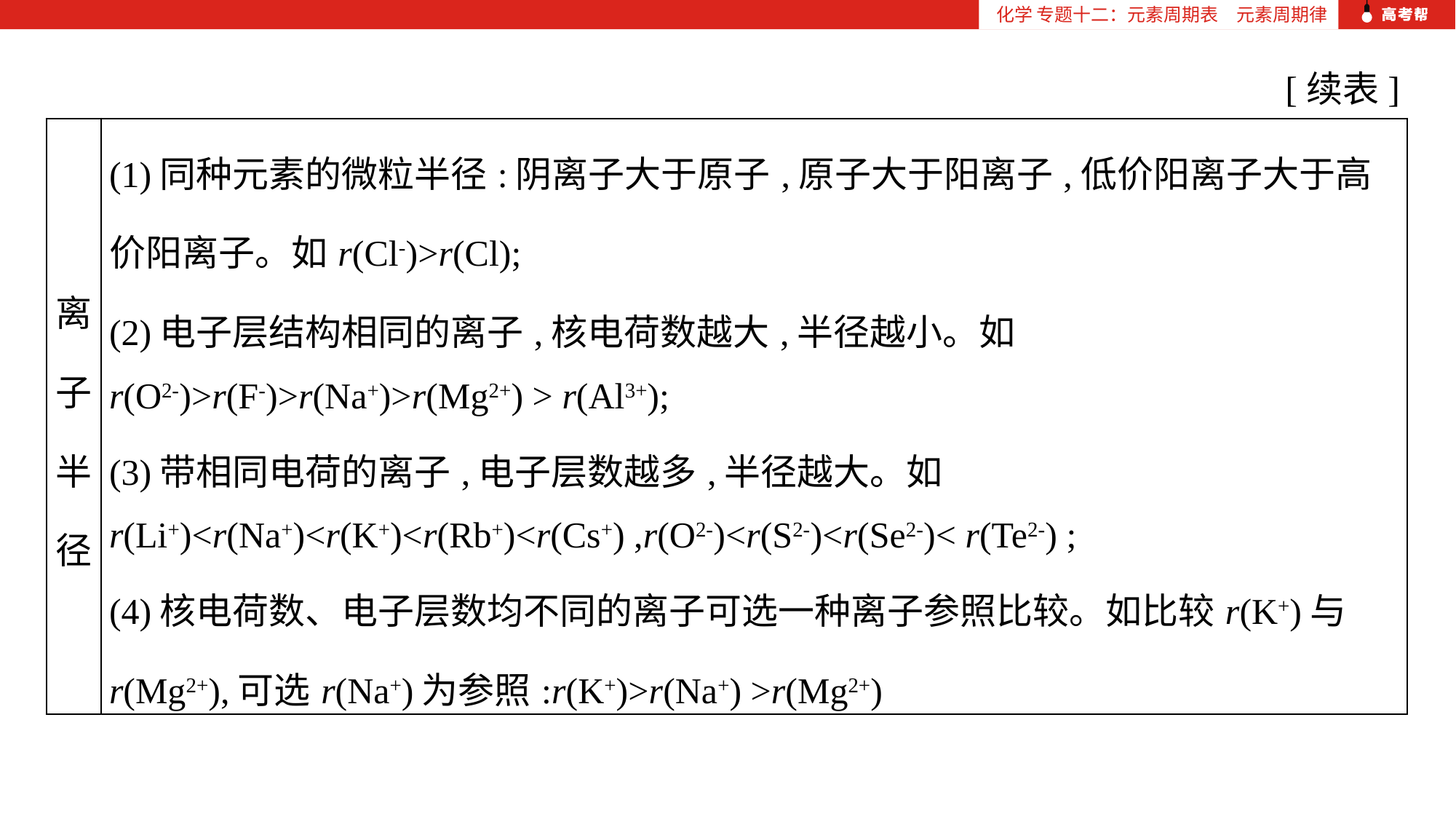

化学 专题十二：元素周期表　元素周期律
[续表]
| 离子 半径 | (1)同种元素的微粒半径:阴离子大于原子,原子大于阳离子,低价阳离子大于高价阳离子。如r(Cl-)>r(Cl); (2)电子层结构相同的离子,核电荷数越大,半径越小。如r(O2-)>r(F-)>r(Na+)>r(Mg2+) > r(Al3+); (3)带相同电荷的离子,电子层数越多,半径越大。如 r(Li+)<r(Na+)<r(K+)<r(Rb+)<r(Cs+) ,r(O2-)<r(S2-)<r(Se2-)< r(Te2-) ; (4)核电荷数、电子层数均不同的离子可选一种离子参照比较。如比较r(K+)与 r(Mg2+),可选r(Na+)为参照:r(K+)>r(Na+) >r(Mg2+) |
| --- | --- |